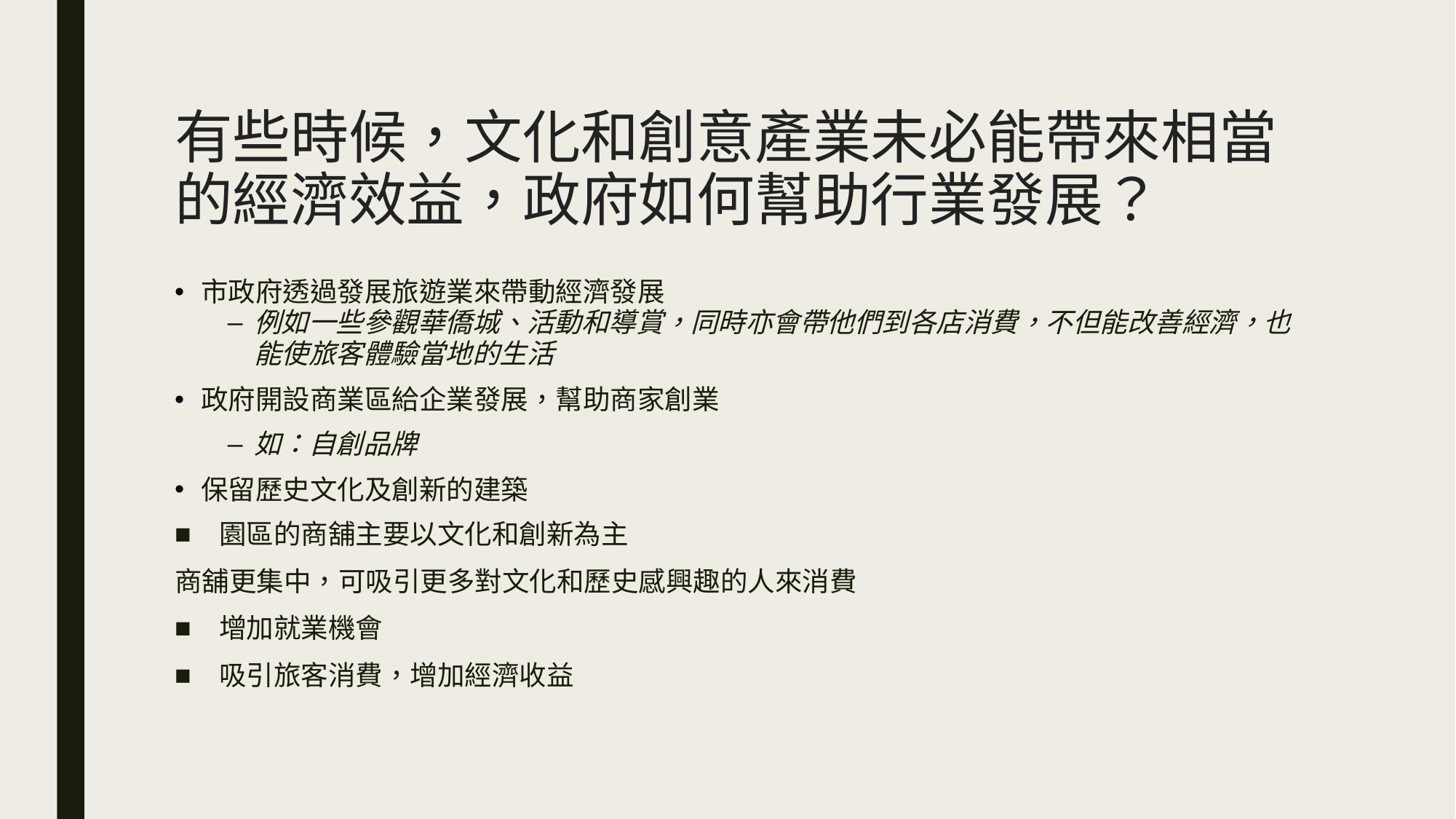

# 有些時候，文化和創意產業未必能帶來相當的經濟效益，政府如何幫助行業發展？
市政府透過發展旅遊業來帶動經濟發展
例如一些參觀華僑城、活動和導賞，同時亦會帶他們到各店消費，不但能改善經濟，也能使旅客體驗當地的生活
政府開設商業區給企業發展，幫助商家創業
如：自創品牌
保留歷史文化及創新的建築
園區的商舖主要以文化和創新為主
商舖更集中，可吸引更多對文化和歷史感興趣的人來消費
增加就業機會
吸引旅客消費，增加經濟收益